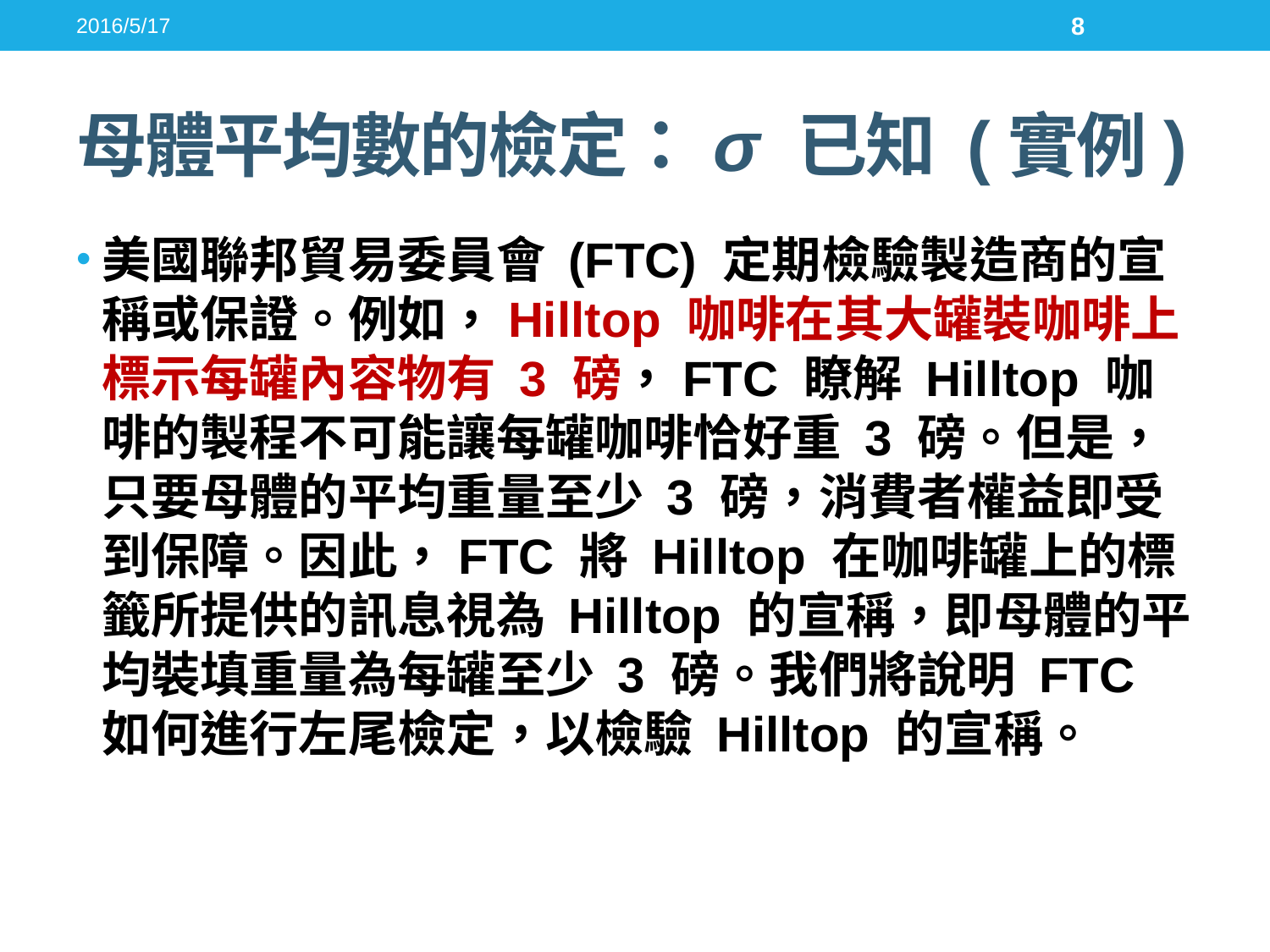

2016/5/17
8
# 母體平均數的檢定：σ 已知 (實例)
美國聯邦貿易委員會 (FTC) 定期檢驗製造商的宣稱或保證。例如，Hilltop 咖啡在其大罐裝咖啡上標示每罐內容物有 3 磅，FTC 瞭解 Hilltop 咖啡的製程不可能讓每罐咖啡恰好重 3 磅。但是，只要母體的平均重量至少 3 磅，消費者權益即受到保障。因此，FTC 將 Hilltop 在咖啡罐上的標籤所提供的訊息視為 Hilltop 的宣稱，即母體的平均裝填重量為每罐至少 3 磅。我們將說明 FTC 如何進行左尾檢定，以檢驗 Hilltop 的宣稱。